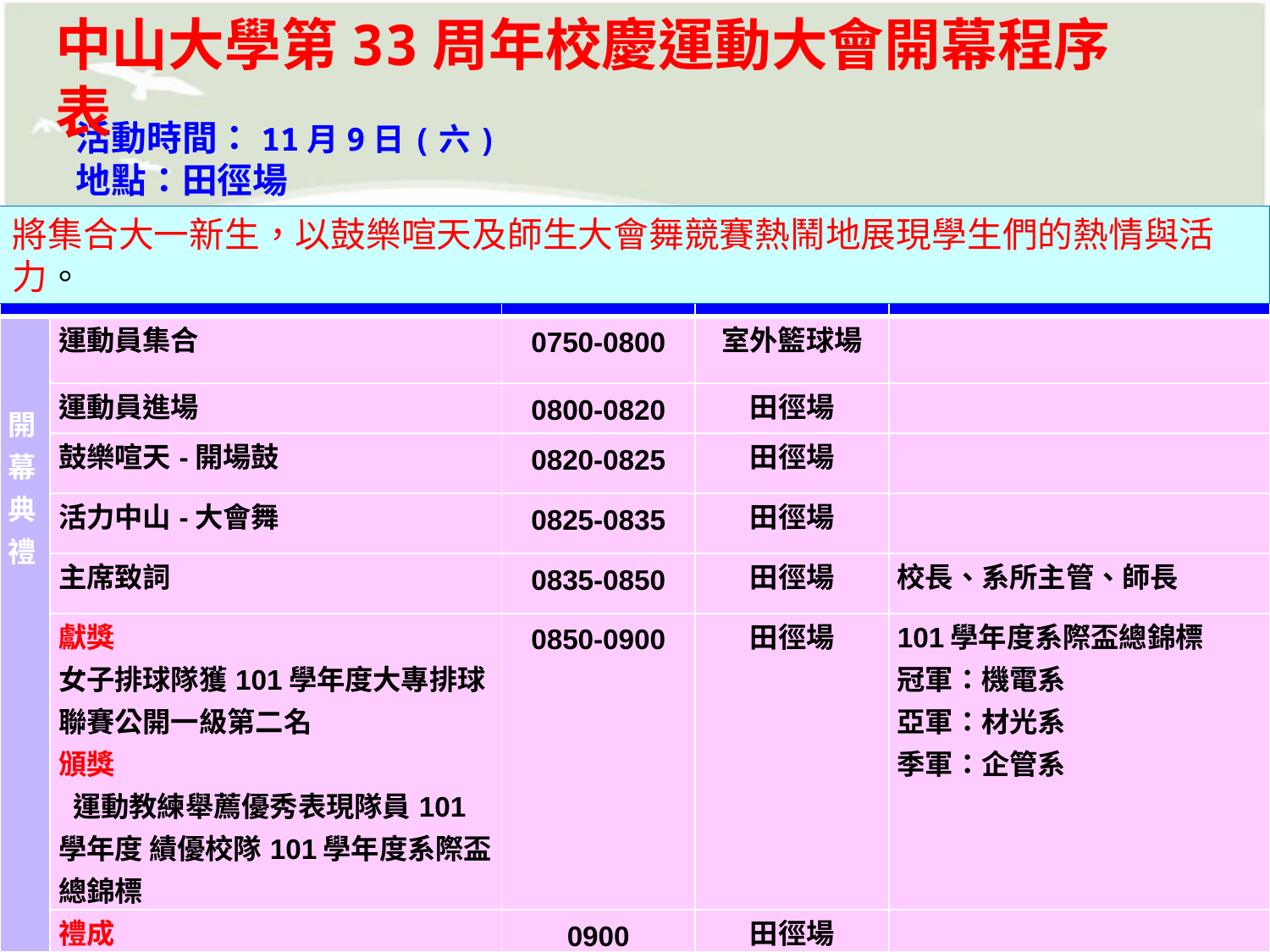

中山大學第33周年校慶運動大會開幕程序表
活動時間：11月9日(六)
地點：田徑場

將集合大一新生，以鼓樂喧天及師生大會舞競賽熱鬧地展現學生們的熱情與活力。
| 項 目 |  | 時間 | 地點 | 活動人員 |
| --- | --- | --- | --- | --- |
| 開幕典禮 | 運動員集合 | 0750-0800 | 室外籃球場 |  |
|  | 運動員進場 | 0800-0820 | 田徑場 |  |
|  | 鼓樂喧天-開場鼓 | 0820-0825 | 田徑場 |  |
|  | 活力中山-大會舞 | 0825-0835 | 田徑場 |  |
|  | 主席致詞 | 0835-0850 | 田徑場 | 校長、系所主管、師長 |
|  | 獻獎 女子排球隊獲101學年度大專排球聯賽公開一級第二名 頒獎 運動教練舉薦優秀表現隊員101學年度 績優校隊101學年度系際盃總錦標 | 0850-0900 | 田徑場 | 101學年度系際盃總錦標 冠軍：機電系 亞軍：材光系 季軍：企管系 |
|  | 禮成 | 0900 | 田徑場 |  |